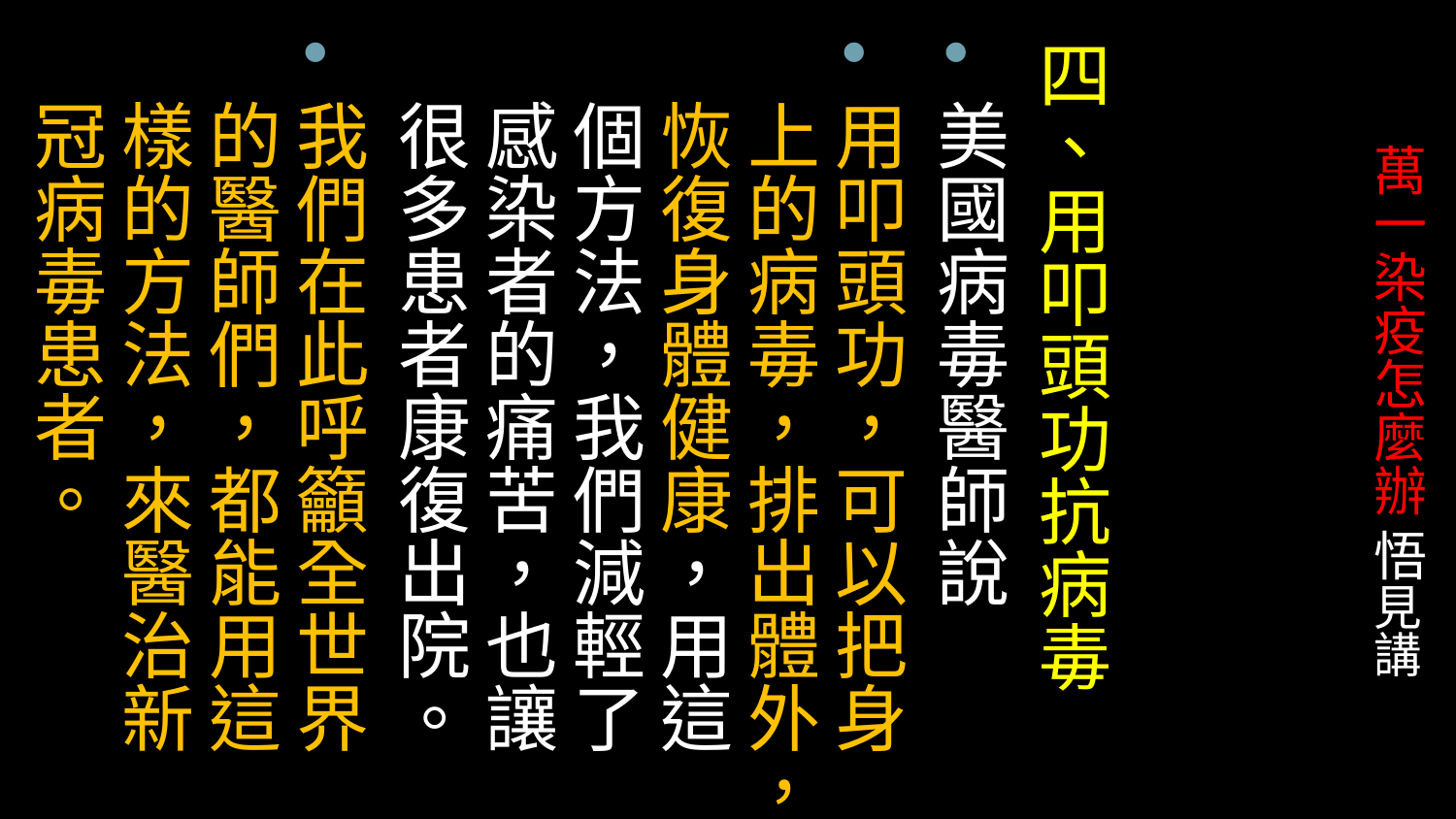

四、用叩頭功抗病毒
美國病毒醫師說
用叩頭功，可以把身上的病毒，排出體外，恢復身體健康，用這個方法，我們減輕了感染者的痛苦，也讓很多患者康復出院。
我們在此呼籲全世界的醫師們，都能用這樣的方法，來醫治新冠病毒患者。
# 萬一染疫怎麼辦 悟見講